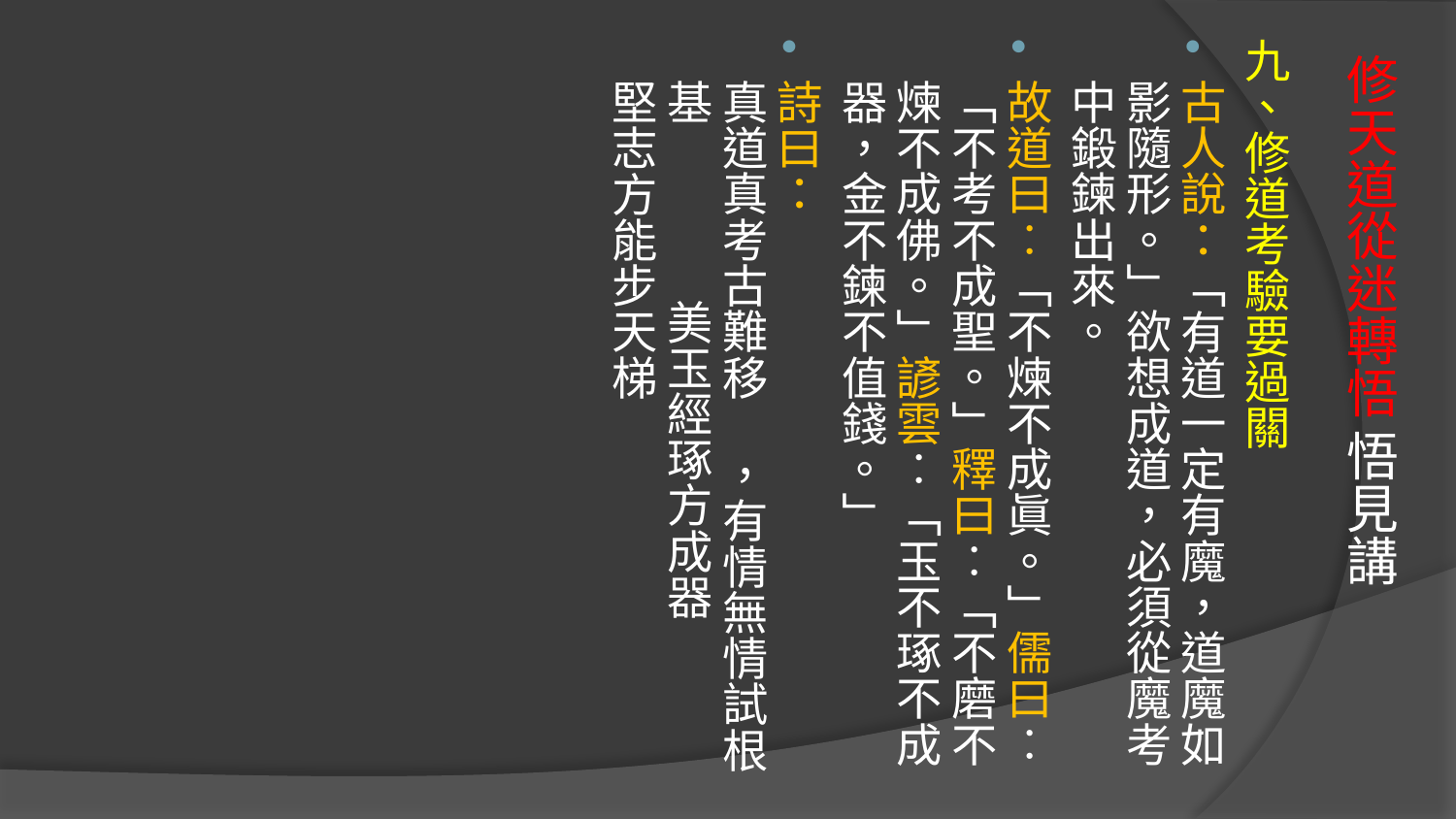

九、修道考驗要過關
古人說：「有道一定有魔，道魔如影隨形。」欲想成道，必須從魔考中鍛鍊出來。
故道曰︰「不煉不成眞。」儒曰︰「不考不成聖。」釋曰︰「不磨不煉不成佛。」諺雲︰「玉不琢不成器，金不鍊不值錢。」
詩曰：
真道真考古難移     ，有情無情試根基                 美玉經琢方成器             堅志方能步天梯

# 修天道從迷轉悟 悟見講